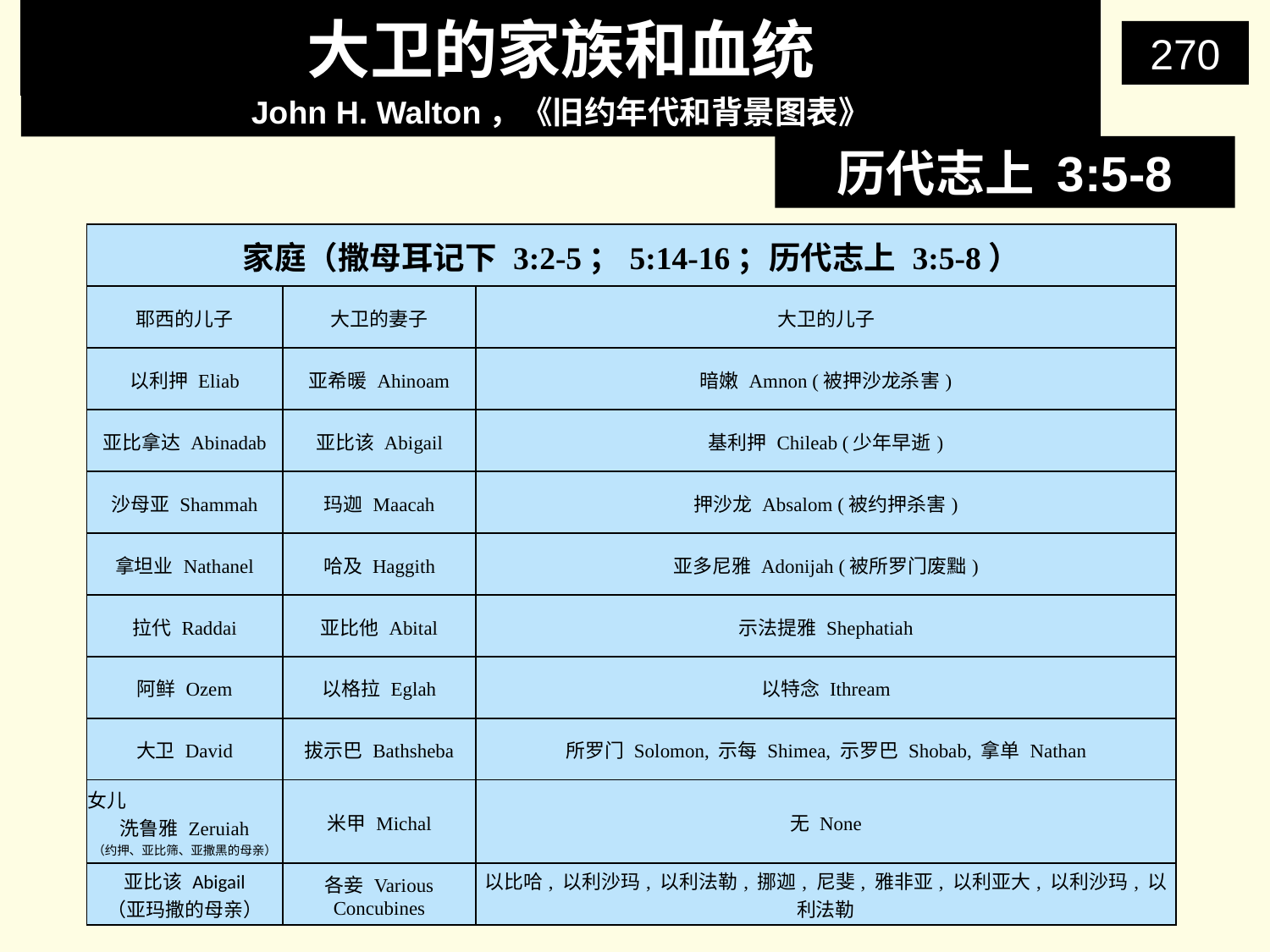

# 大卫的家族和血统
270
John H. Walton，《旧约年代和背景图表》
历代志上 3:5-8
| 家庭（撒母耳记下 3:2-5；5:14-16；历代志上 3:5-8） |  |  |
| --- | --- | --- |
| 耶西的儿子 | 大卫的妻子 | 大卫的儿子 |
| 以利押 Eliab | 亚希暖 Ahinoam | 暗嫩 Amnon (被押沙龙杀害) |
| 亚比拿达 Abinadab | 亚比该 Abigail | 基利押 Chileab (少年早逝) |
| 沙母亚 Shammah | 玛迦 Maacah | 押沙龙 Absalom (被约押杀害) |
| 拿坦业 Nathanel | 哈及 Haggith | 亚多尼雅 Adonijah (被所罗门废黜) |
| 拉代 Raddai | 亚比他 Abital | 示法提雅 Shephatiah |
| 阿鲜 Ozem | 以格拉 Eglah | 以特念 Ithream |
| 大卫 David | 拔示巴 Bathsheba | 所罗门 Solomon, 示每 Shimea, 示罗巴 Shobab, 拿单 Nathan |
| 女儿 洗鲁雅 Zeruiah （约押、亚比筛、亚撒黑的母亲） | 米甲 Michal | 无 None |
| 亚比该 Abigail （亚玛撒的母亲） | 各妾 Various Concubines | 以比哈, 以利沙玛, 以利法勒, 挪迦, 尼斐, 雅非亚, 以利亚大, 以利沙玛, 以利法勒 |